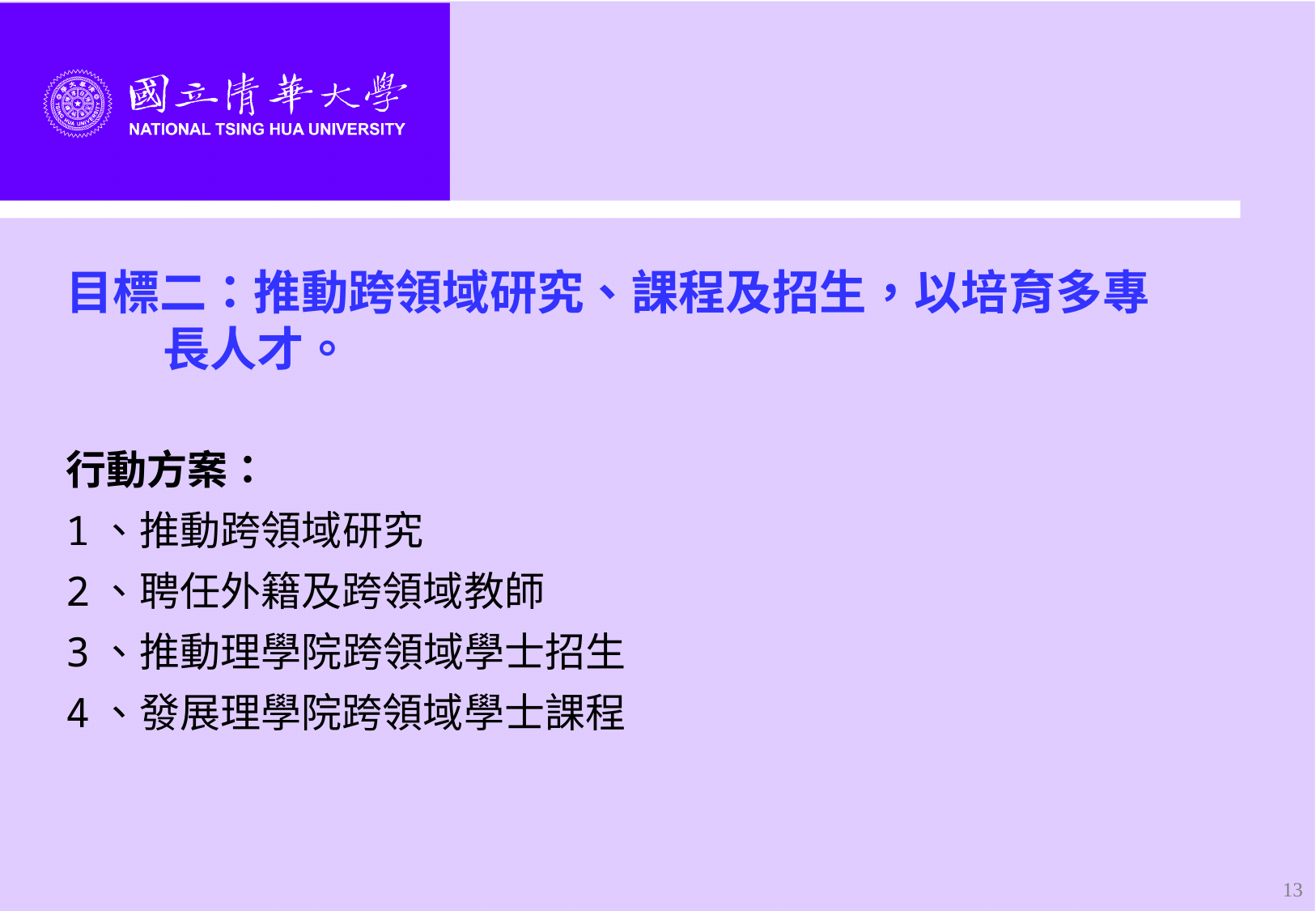

#
目標二：推動跨領域研究、課程及招生，以培育多專
        長人才。

行動方案：
1、推動跨領域研究
2、聘任外籍及跨領域教師
3、推動理學院跨領域學士招生
4、發展理學院跨領域學士課程

13